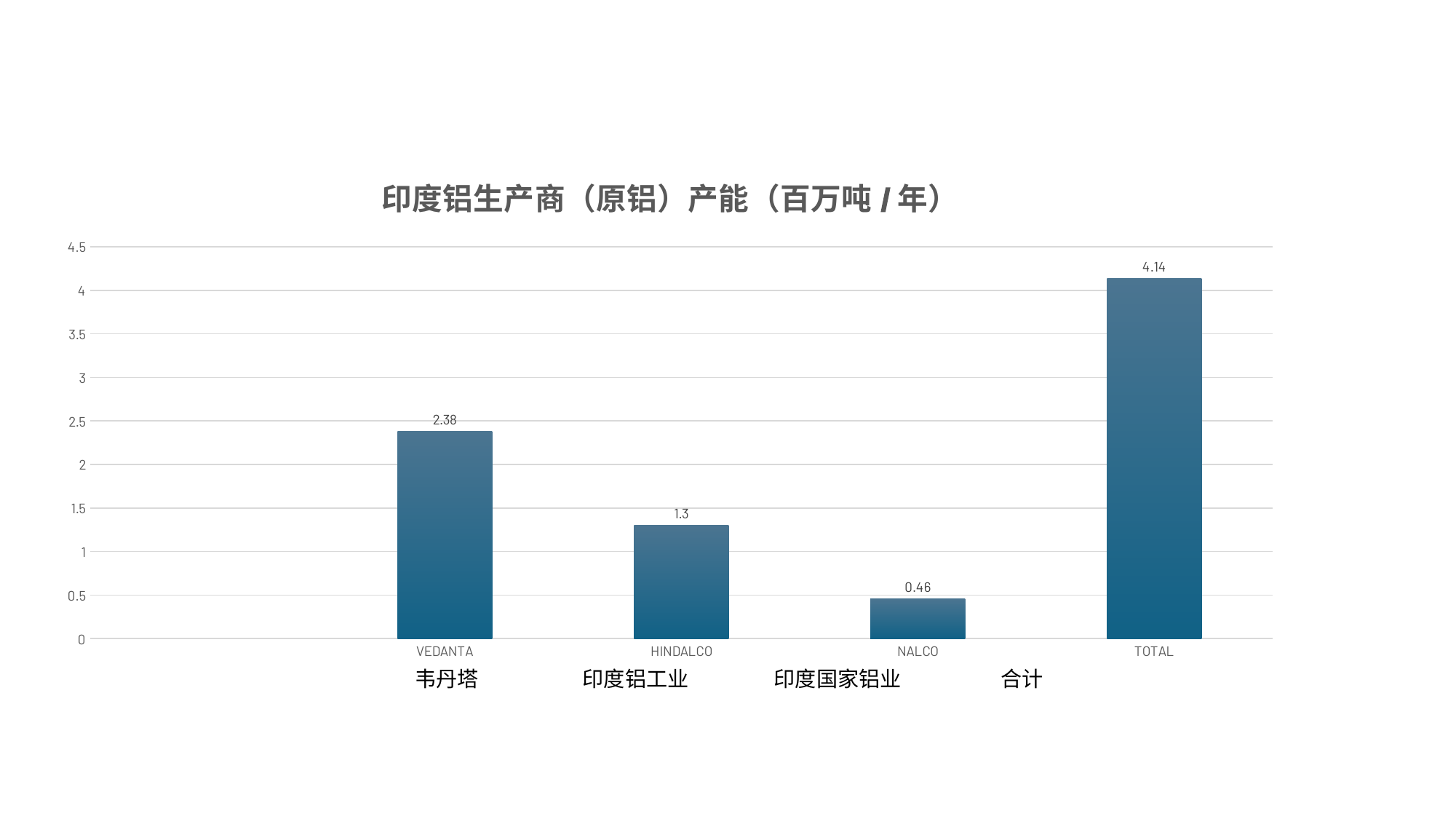

### Chart: 印度铝生产商（原铝）产能（百万吨/年）

| Category | Capacity (MTPA) |
|---|---|
|  | None |
| VEDANTA | 2.38 |
| HINDALCO | 1.3 |
| NALCO | 0.46 |
| TOTAL | 4.14 |
 韦丹塔                      印度铝工业                  印度国家铝业                     合计